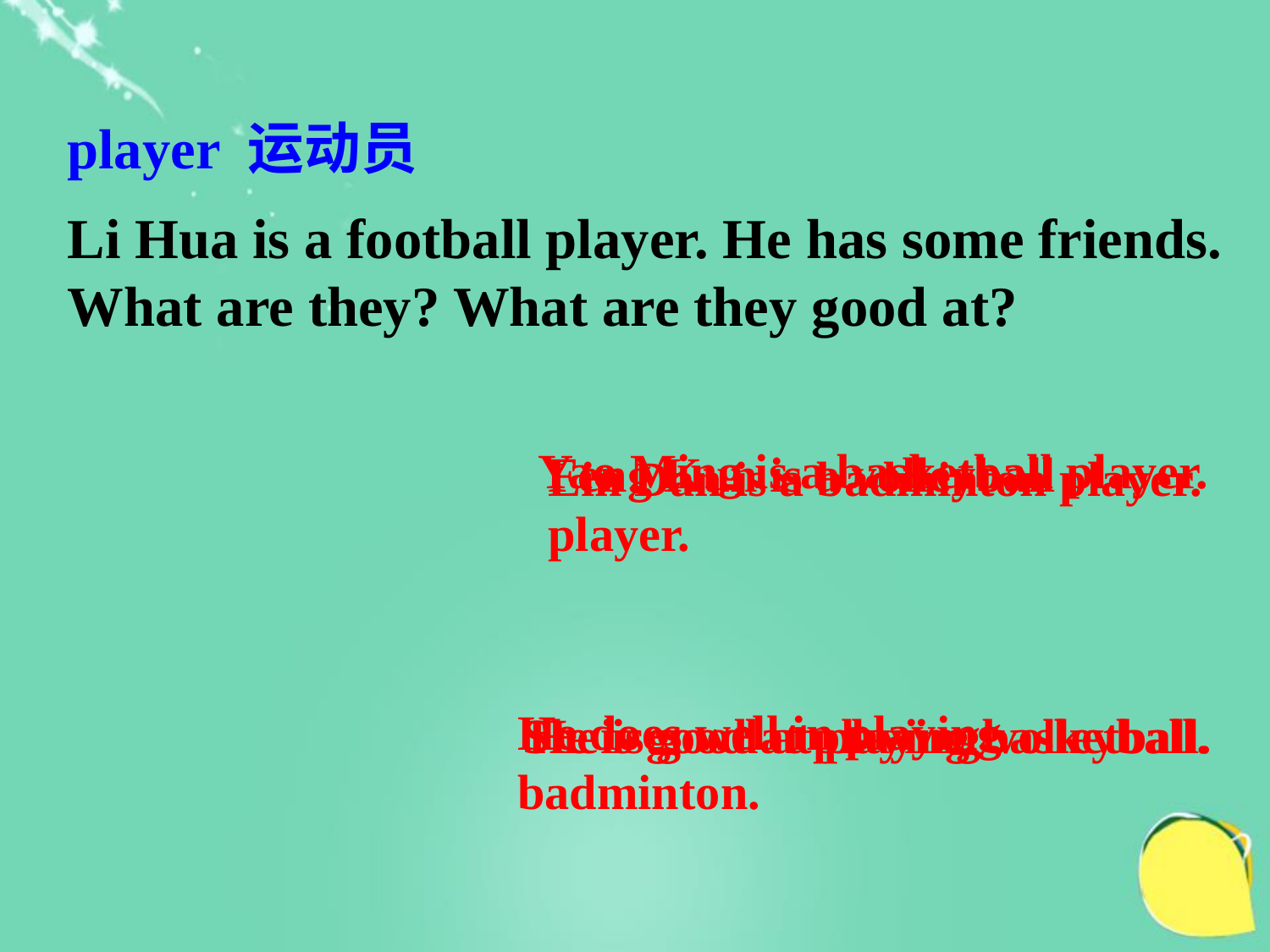

player 运动员
Li Hua is a football player. He has some friends. What are they? What are they good at?
Yao Ming is a basketball player.
Lin Dan is a badminton player.
Feng Kun is a volleyball player.
She is good at playing volleyball.
He is good at playing basketball.
He does well in playing badminton.